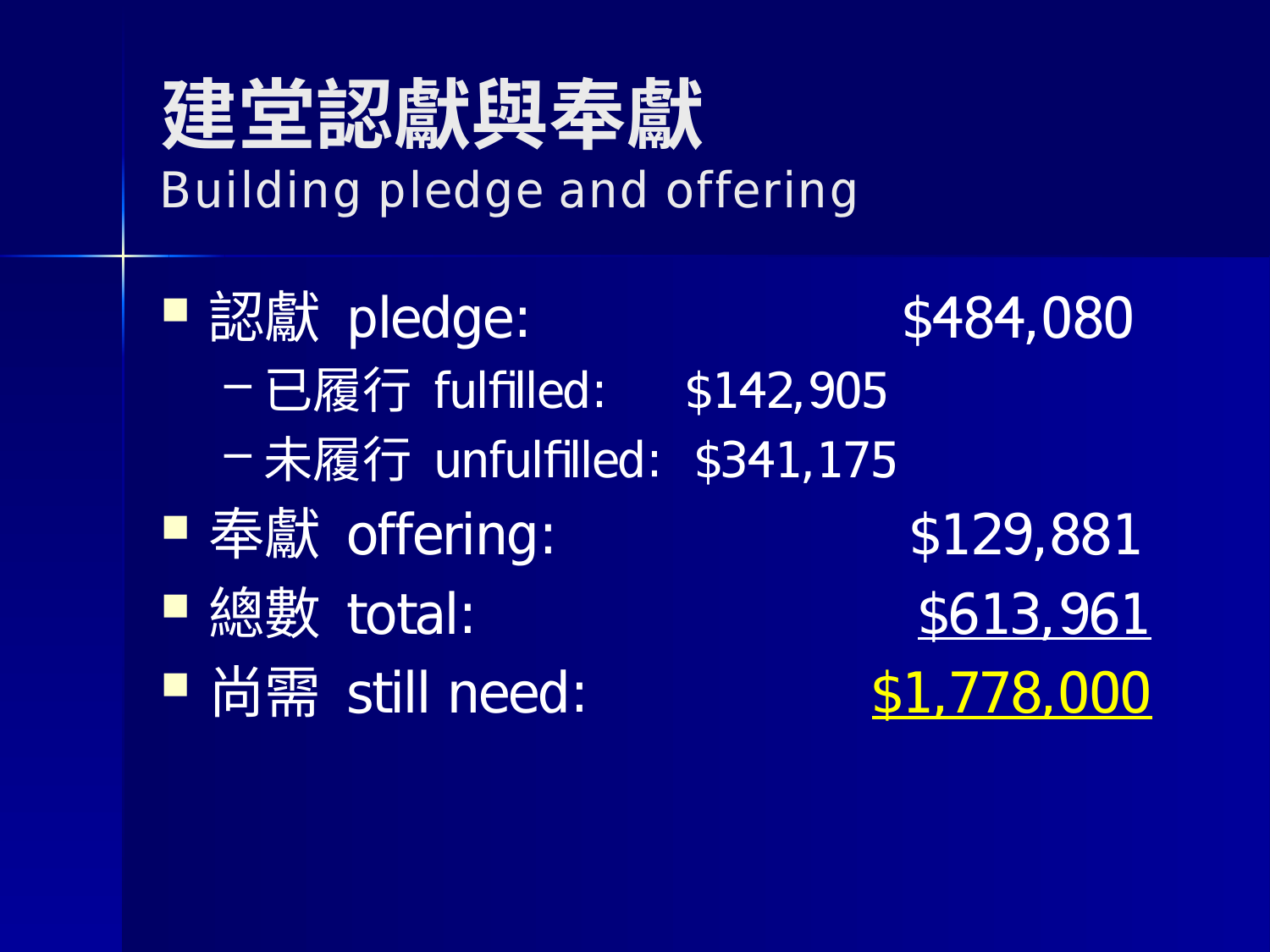

# 建堂認獻與奉獻 Building pledge and offering
認獻 pledge:                     $484,080
已履行 fulfilled:     $142,905
未履行 unfulfilled:  $341,175
奉獻 offering:                    $129,881
總數 total:                         $613,961
尚需 still need:                $1,778,000